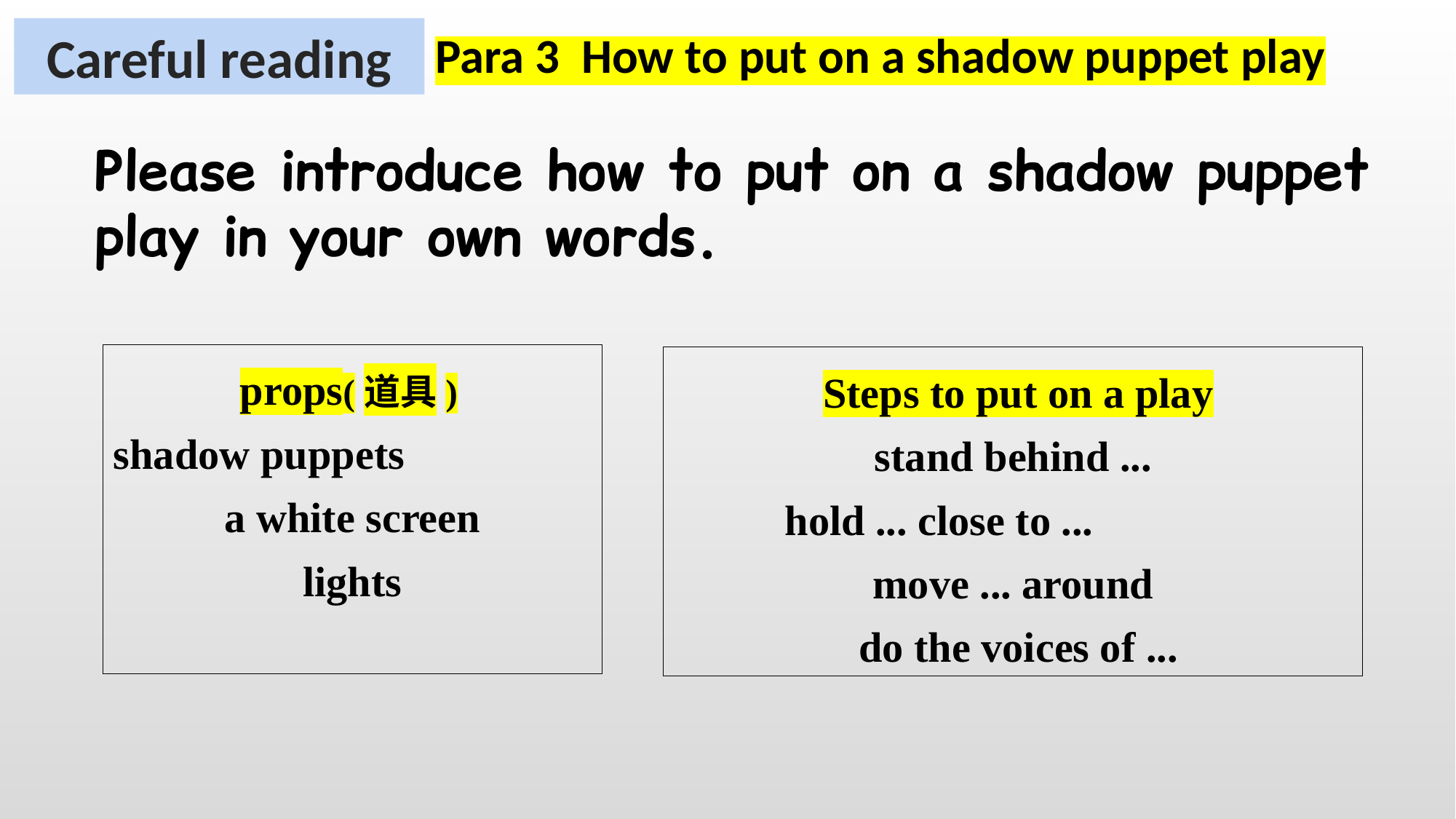

Careful reading
Para 3  How to put on a shadow puppet play
Please introduce how to put on a shadow puppet play in your own words.
            props(道具)
shadow puppets
a white screen
lights

 Steps to put on a play
stand behind ...
hold ... close to ...
move ... around
 do the voices of ...